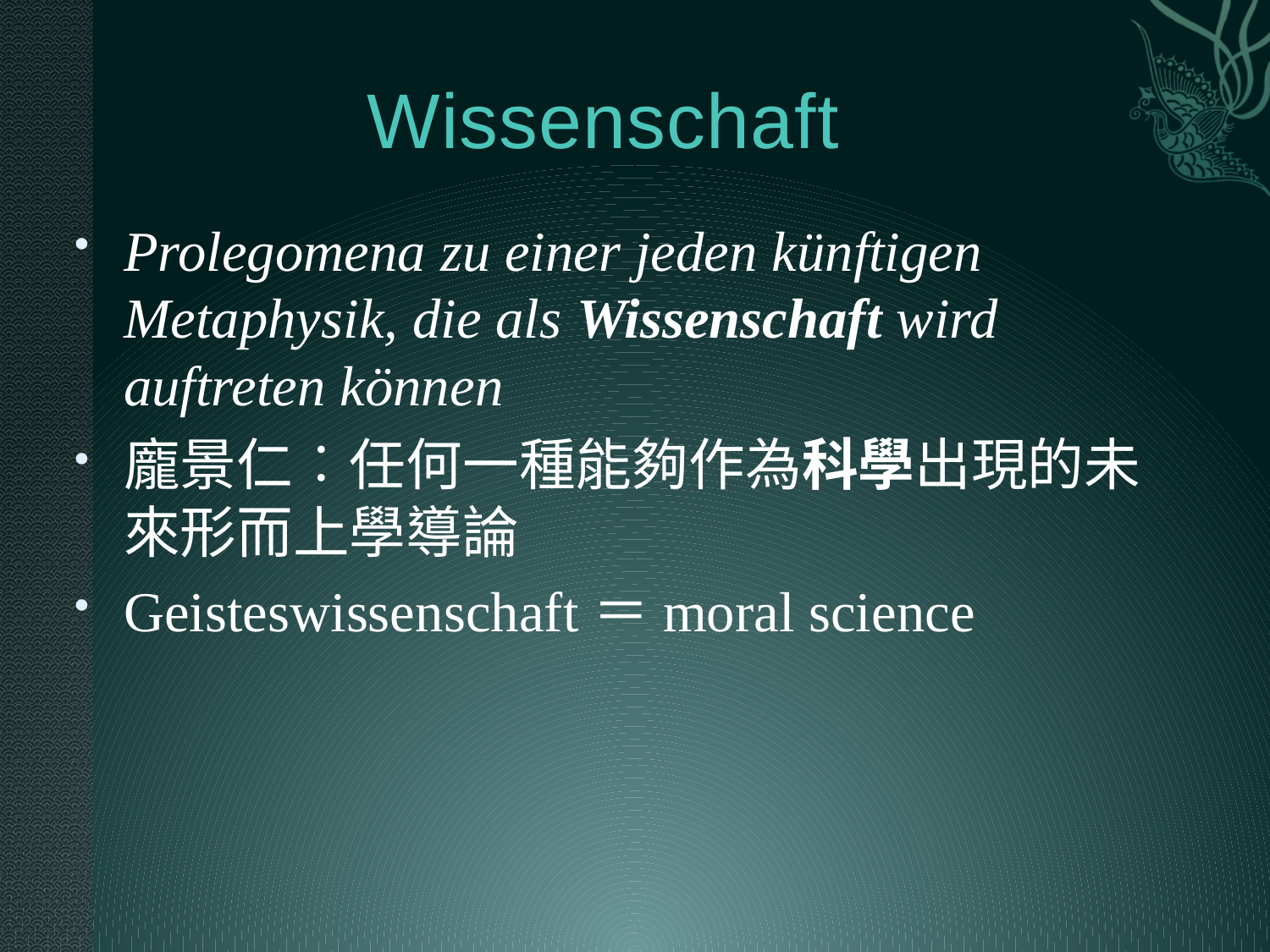

# Wissenschaft
Prolegomena zu einer jeden künftigen Metaphysik, die als Wissenschaft wird auftreten können
龐景仁︰任何一種能夠作為科學出現的未來形而上學導論
Geisteswissenschaft＝moral science